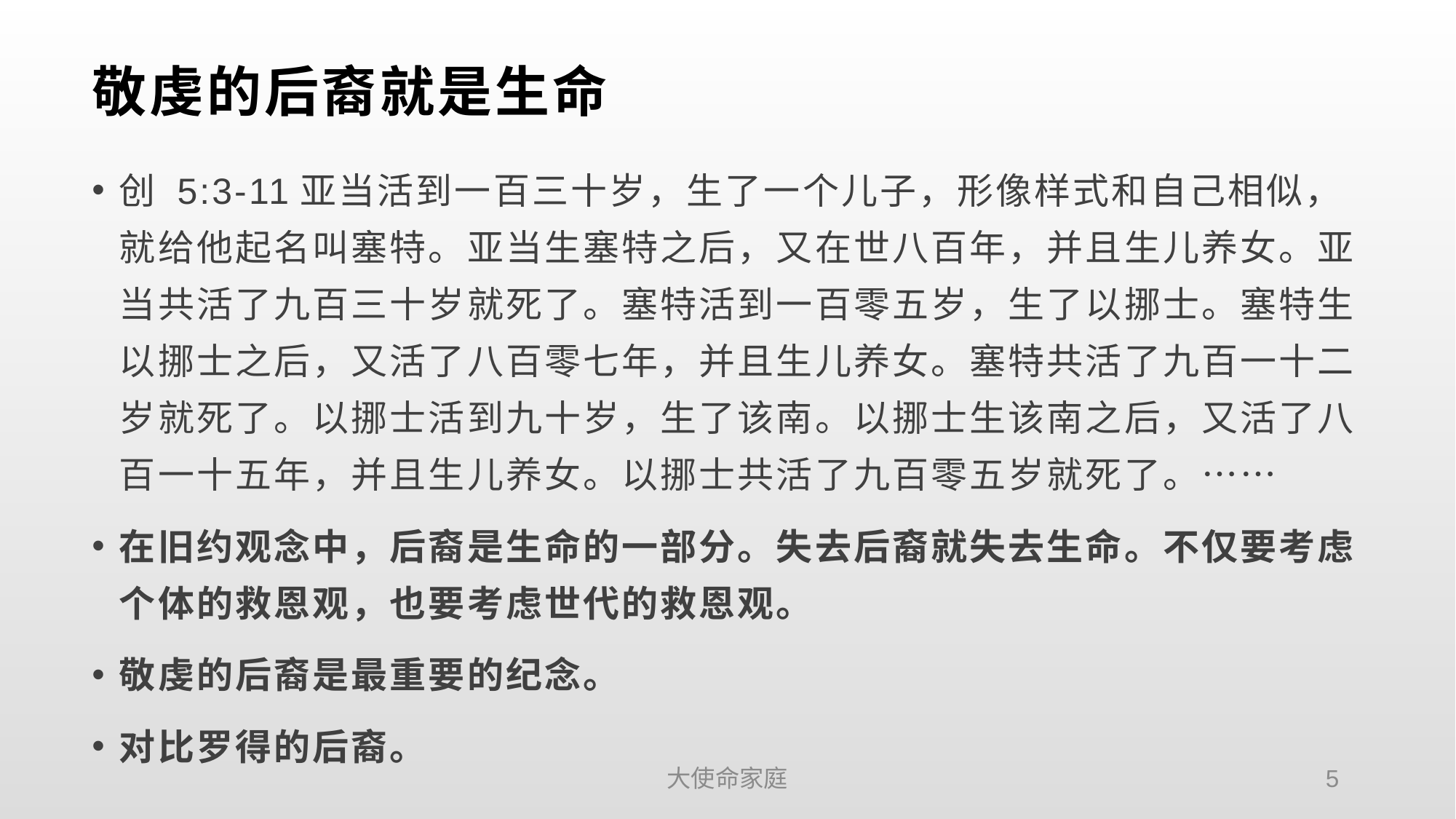

# 敬虔的后裔就是生命
创 5:3-11亚当活到一百三十岁，生了一个儿子，形像样式和自己相似，就给他起名叫塞特。亚当生塞特之后，又在世八百年，并且生儿养女。亚当共活了九百三十岁就死了。塞特活到一百零五岁，生了以挪士。塞特生以挪士之后，又活了八百零七年，并且生儿养女。塞特共活了九百一十二岁就死了。以挪士活到九十岁，生了该南。以挪士生该南之后，又活了八百一十五年，并且生儿养女。以挪士共活了九百零五岁就死了。……
在旧约观念中，后裔是生命的一部分。失去后裔就失去生命。不仅要考虑个体的救恩观，也要考虑世代的救恩观。
敬虔的后裔是最重要的纪念。
对比罗得的后裔。
大使命家庭
5